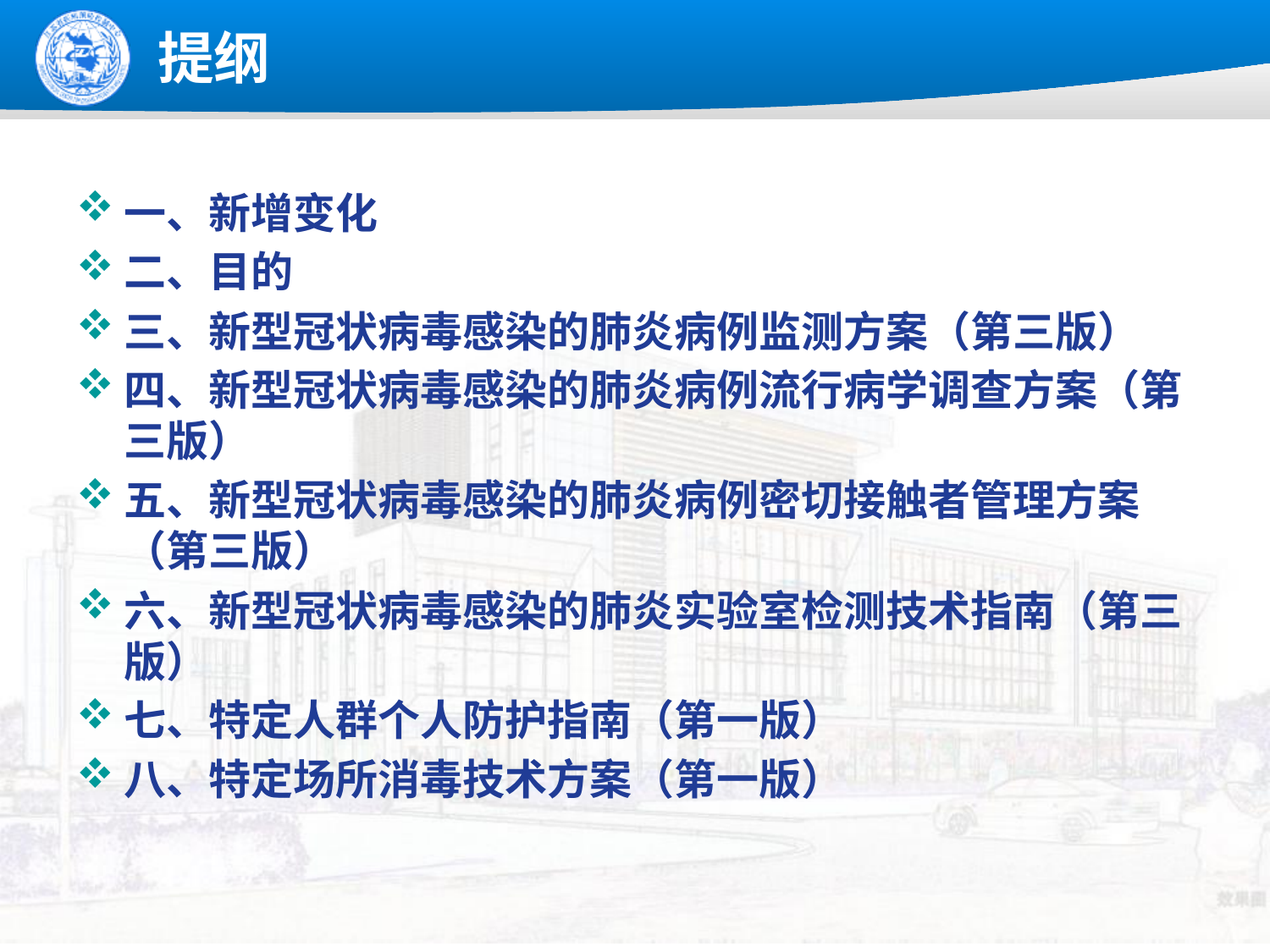

# 提纲
一、新增变化
二、目的
三、新型冠状病毒感染的肺炎病例监测方案（第三版）
四、新型冠状病毒感染的肺炎病例流行病学调查方案（第三版）
五、新型冠状病毒感染的肺炎病例密切接触者管理方案（第三版）
六、新型冠状病毒感染的肺炎实验室检测技术指南（第三版）
七、特定人群个人防护指南（第一版）
八、特定场所消毒技术方案（第一版）